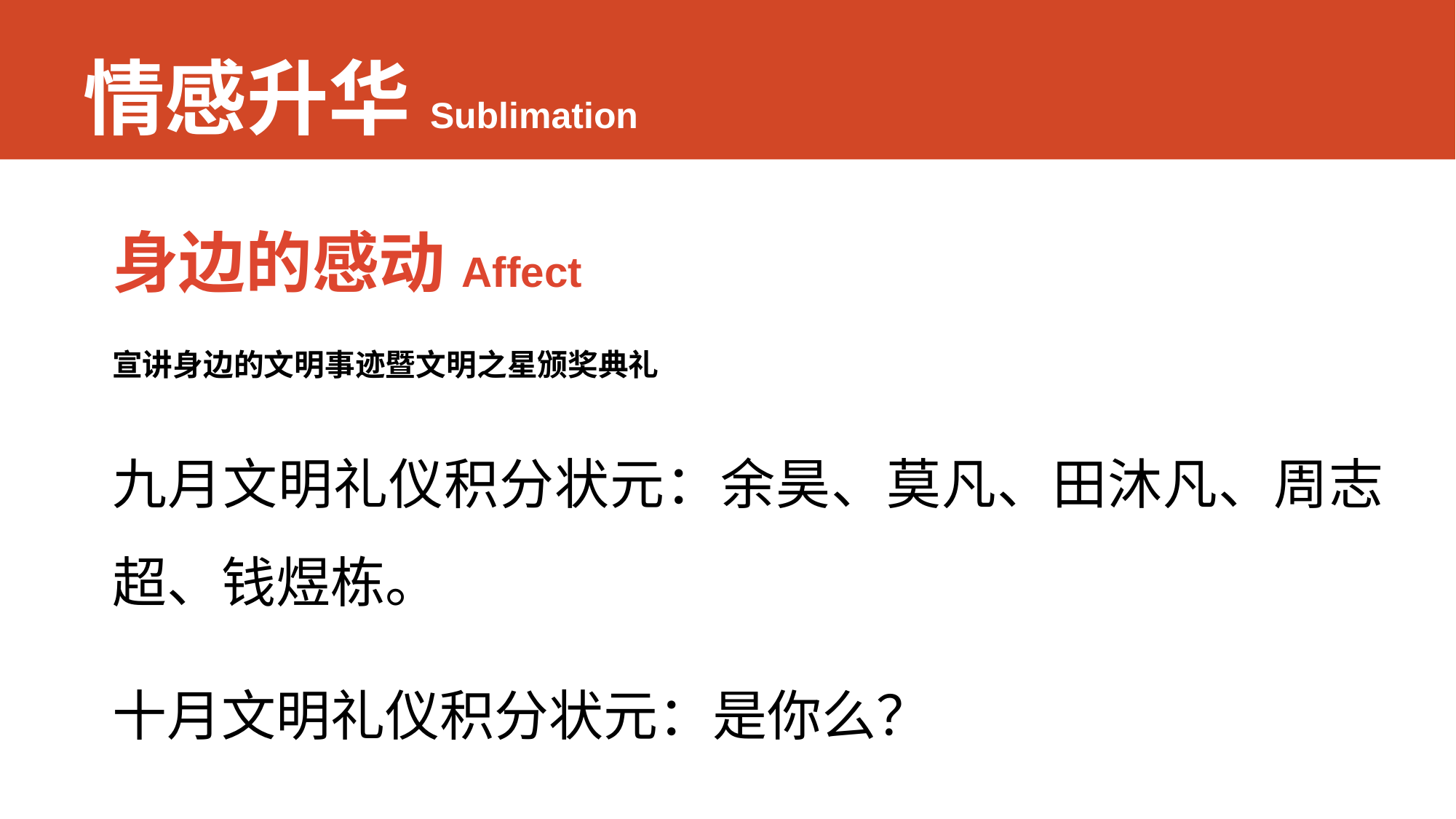

# 情感升华Sublimation
身边的感动Affect
宣讲身边的文明事迹暨文明之星颁奖典礼
九月文明礼仪积分状元：余昊、莫凡、田沐凡、周志超、钱煜栋。
十月文明礼仪积分状元：是你么？